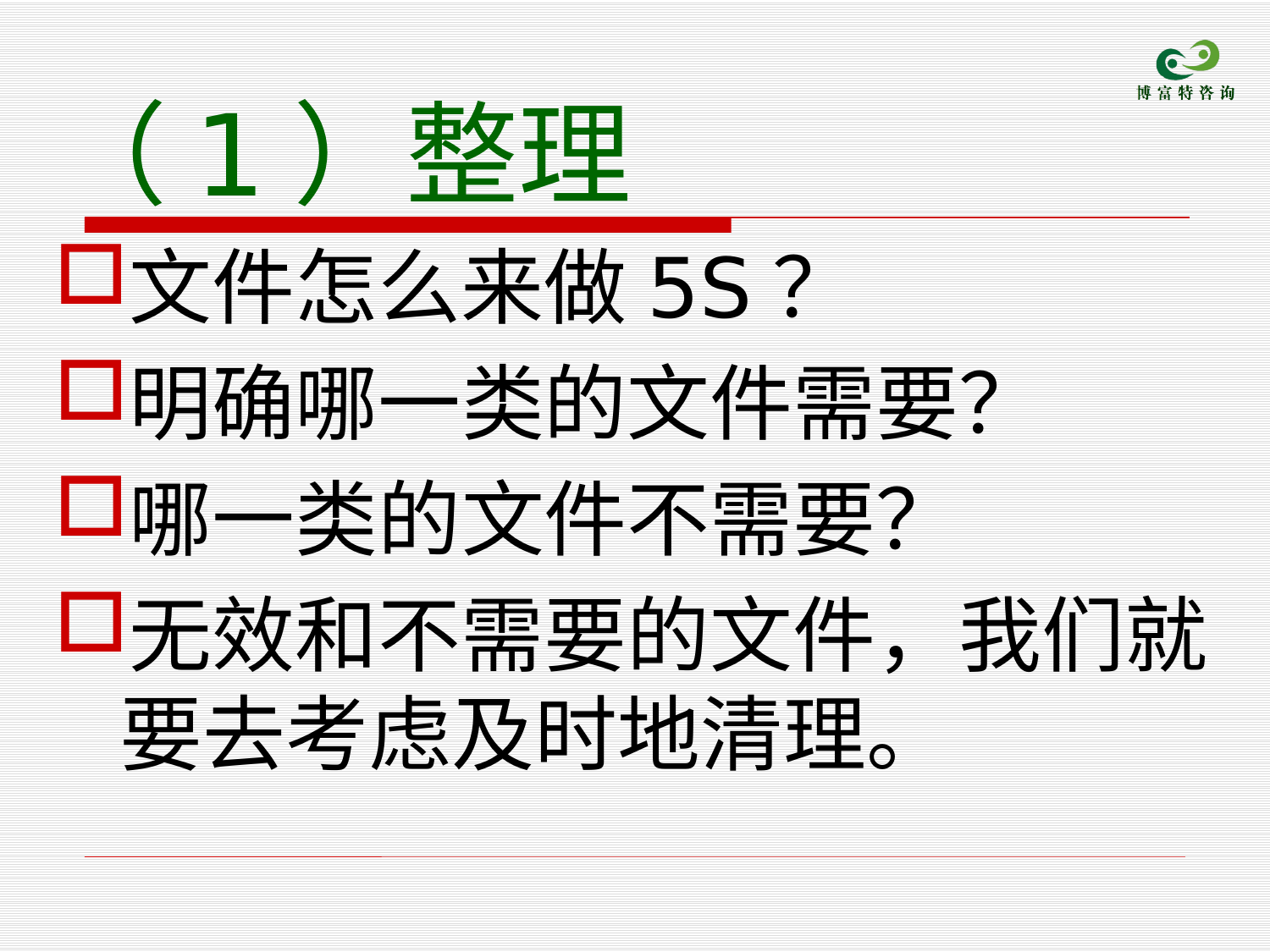

（1）整理
文件怎么来做5S？
明确哪一类的文件需要？
哪一类的文件不需要？
无效和不需要的文件，我们就要去考虑及时地清理。
756